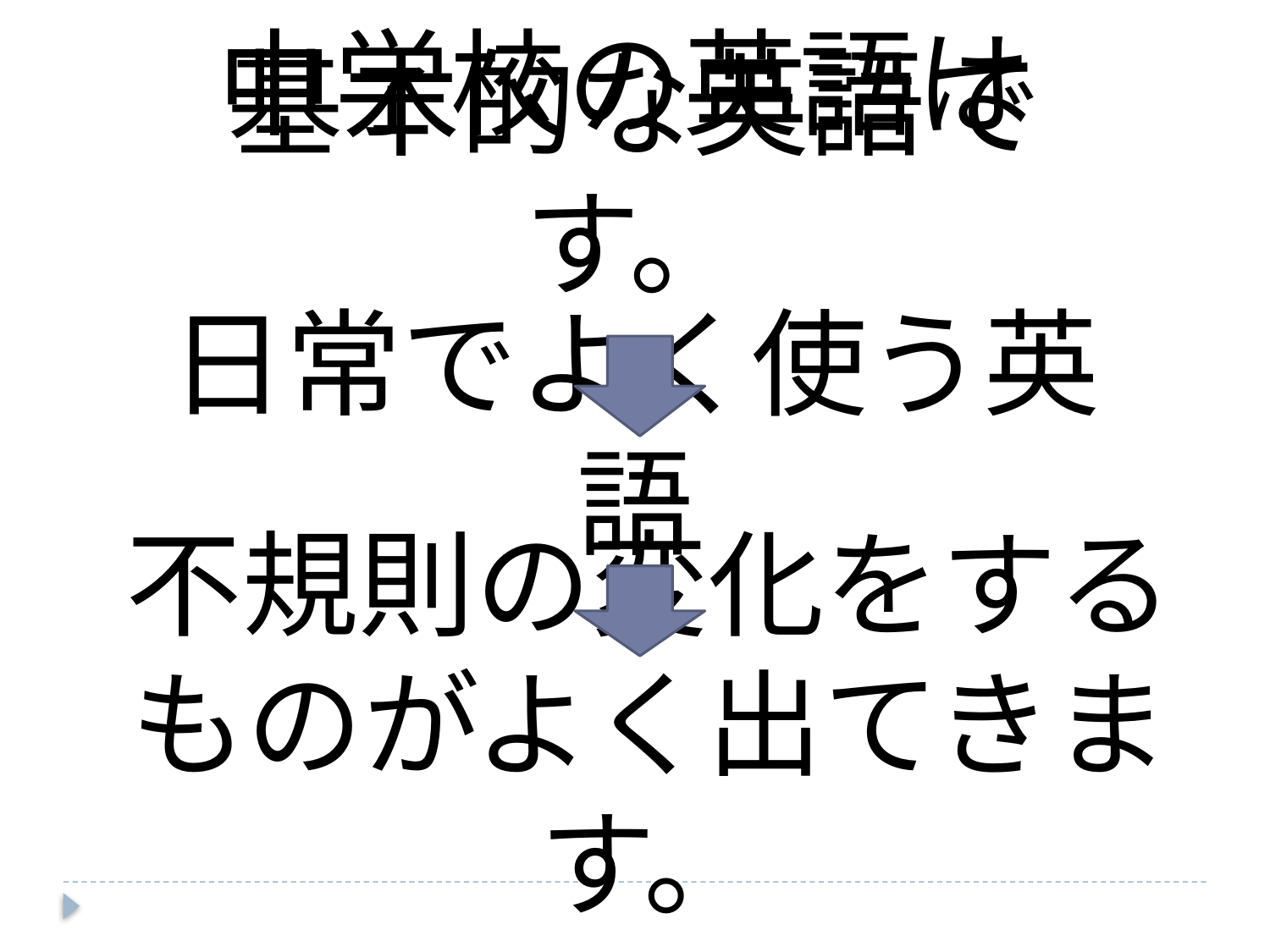

中学校の英語は
基本的な英語です。

日常でよく使う英語

不規則の変化をするものがよく出てきます。